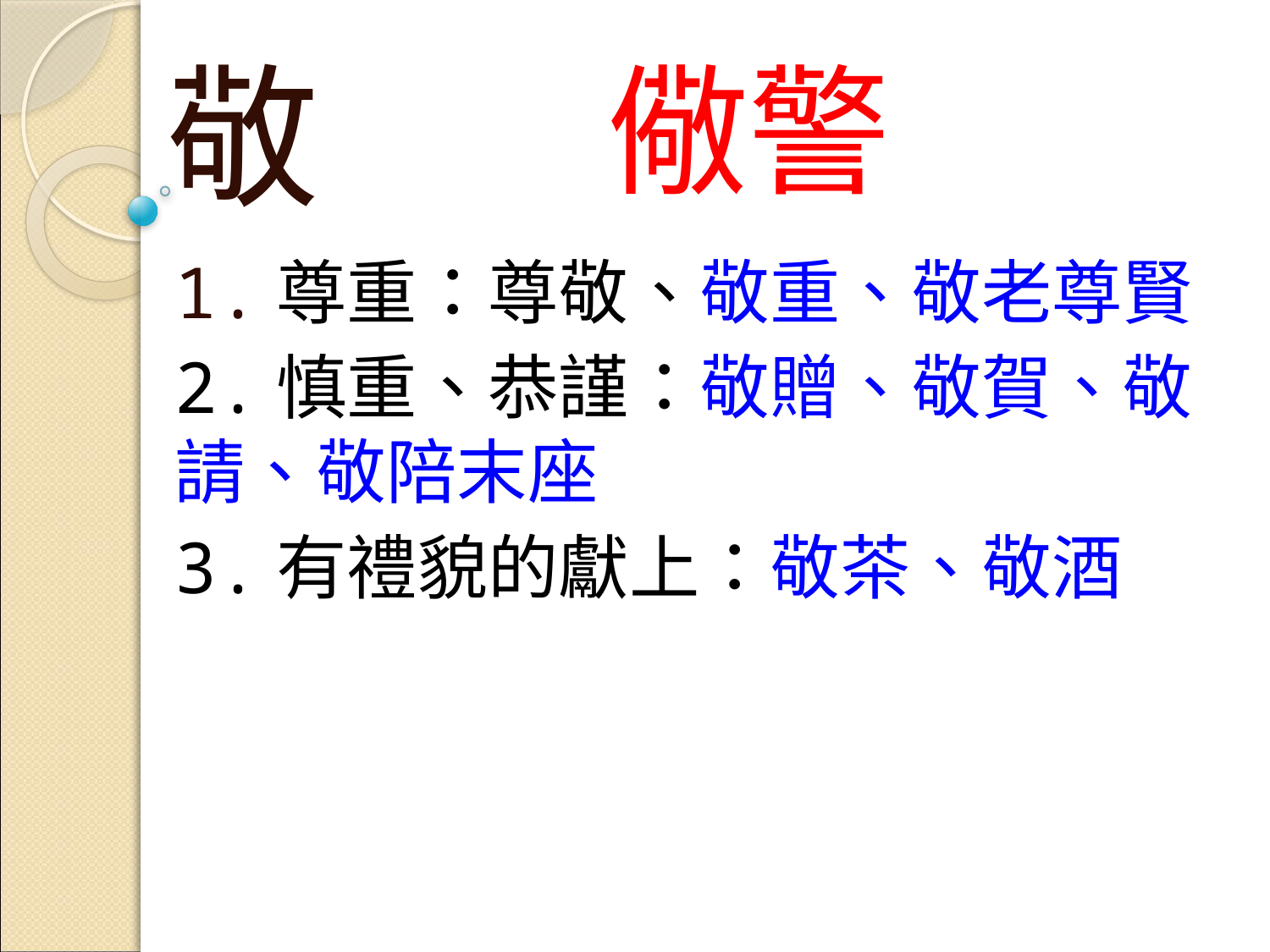

敬
# 儆警
1.尊重：尊敬、敬重、敬老尊賢
2.慎重、恭謹：敬贈、敬賀、敬請、敬陪末座
3.有禮貌的獻上：敬茶、敬酒